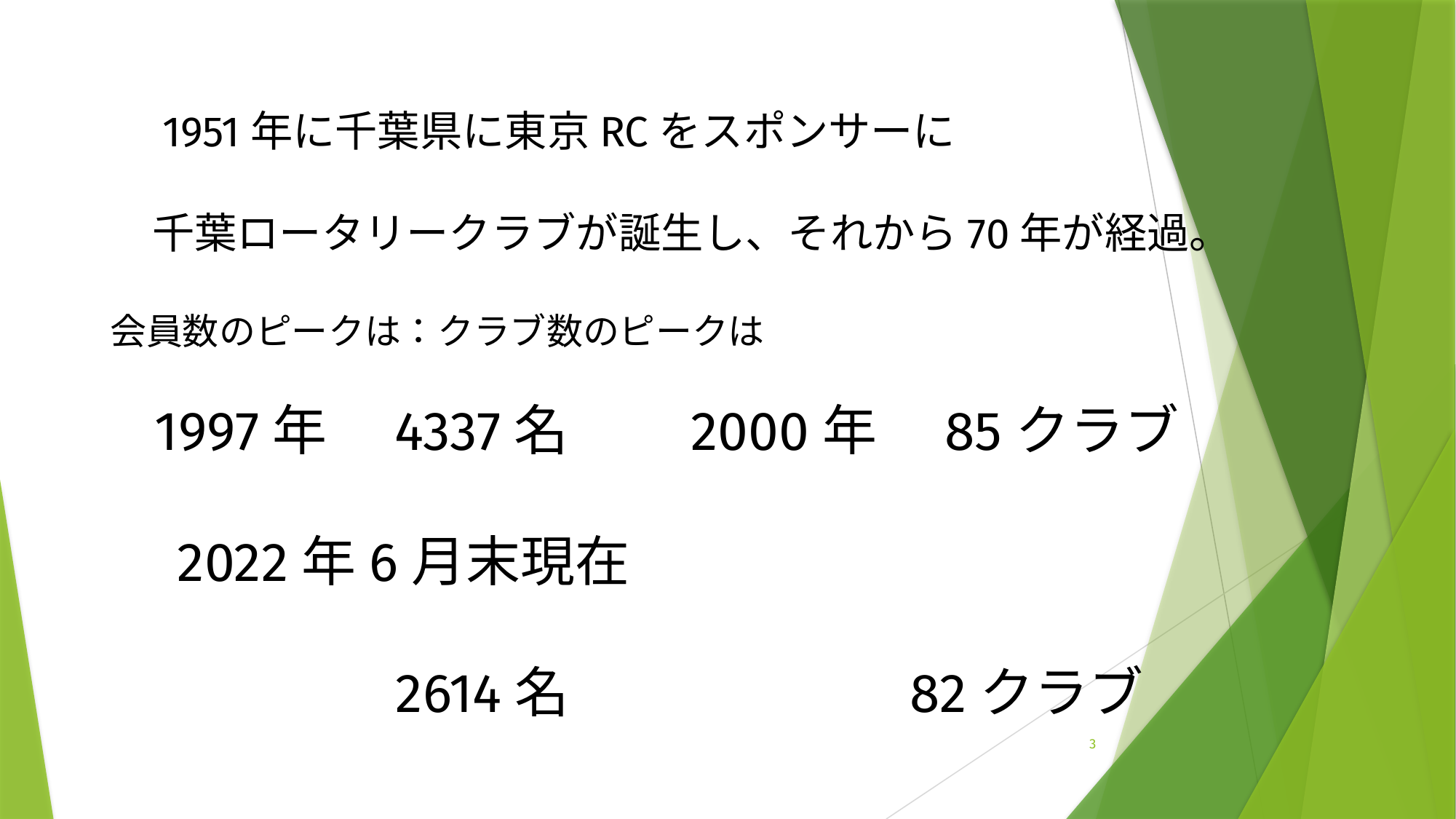

1951年に千葉県に東京RCをスポンサーに

　千葉ロータリークラブが誕生し、それから70年が経過。

会員数のピークは：クラブ数のピークは

　1997年　4337名　　2000年　85クラブ

　2022年6月末現在

　　　　　2614名　　　　　　82クラブ
3